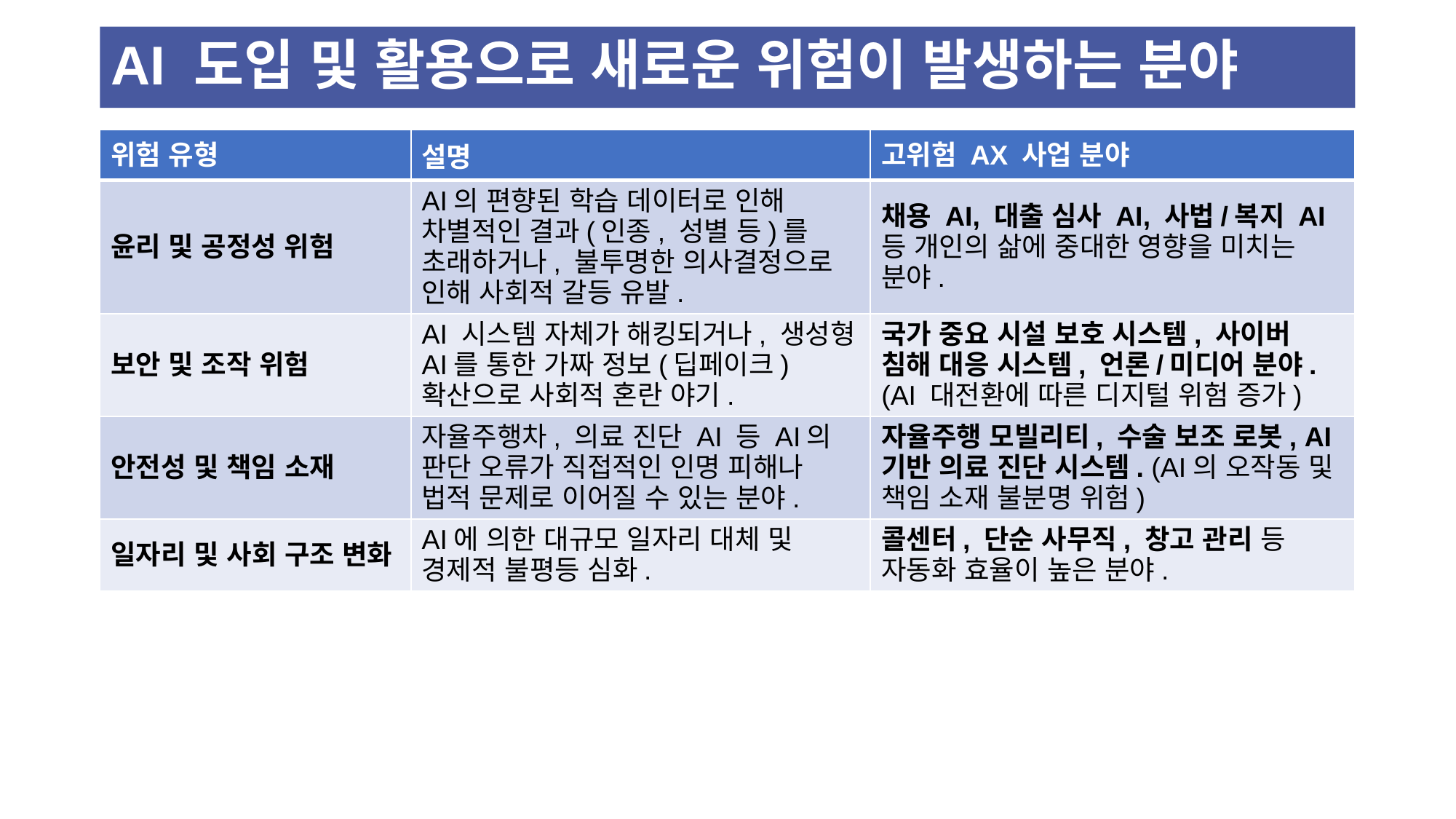

# AI 도입 및 활용으로 새로운 위험이 발생하는 분야
| 위험 유형 | 설명 | 고위험 AX 사업 분야 |
| --- | --- | --- |
| 윤리 및 공정성 위험 | AI의 편향된 학습 데이터로 인해 차별적인 결과(인종, 성별 등)를 초래하거나, 불투명한 의사결정으로 인해 사회적 갈등 유발. | 채용 AI, 대출 심사 AI, 사법/복지 AI 등 개인의 삶에 중대한 영향을 미치는 분야. |
| 보안 및 조작 위험 | AI 시스템 자체가 해킹되거나, 생성형 AI를 통한 가짜 정보(딥페이크) 확산으로 사회적 혼란 야기. | 국가 중요 시설 보호 시스템, 사이버 침해 대응 시스템, 언론/미디어 분야. (AI 대전환에 따른 디지털 위험 증가) |
| 안전성 및 책임 소재 | 자율주행차, 의료 진단 AI 등 AI의 판단 오류가 직접적인 인명 피해나 법적 문제로 이어질 수 있는 분야. | 자율주행 모빌리티, 수술 보조 로봇, AI 기반 의료 진단 시스템. (AI의 오작동 및 책임 소재 불분명 위험) |
| 일자리 및 사회 구조 변화 | AI에 의한 대규모 일자리 대체 및 경제적 불평등 심화. | 콜센터, 단순 사무직, 창고 관리 등 자동화 효율이 높은 분야. |